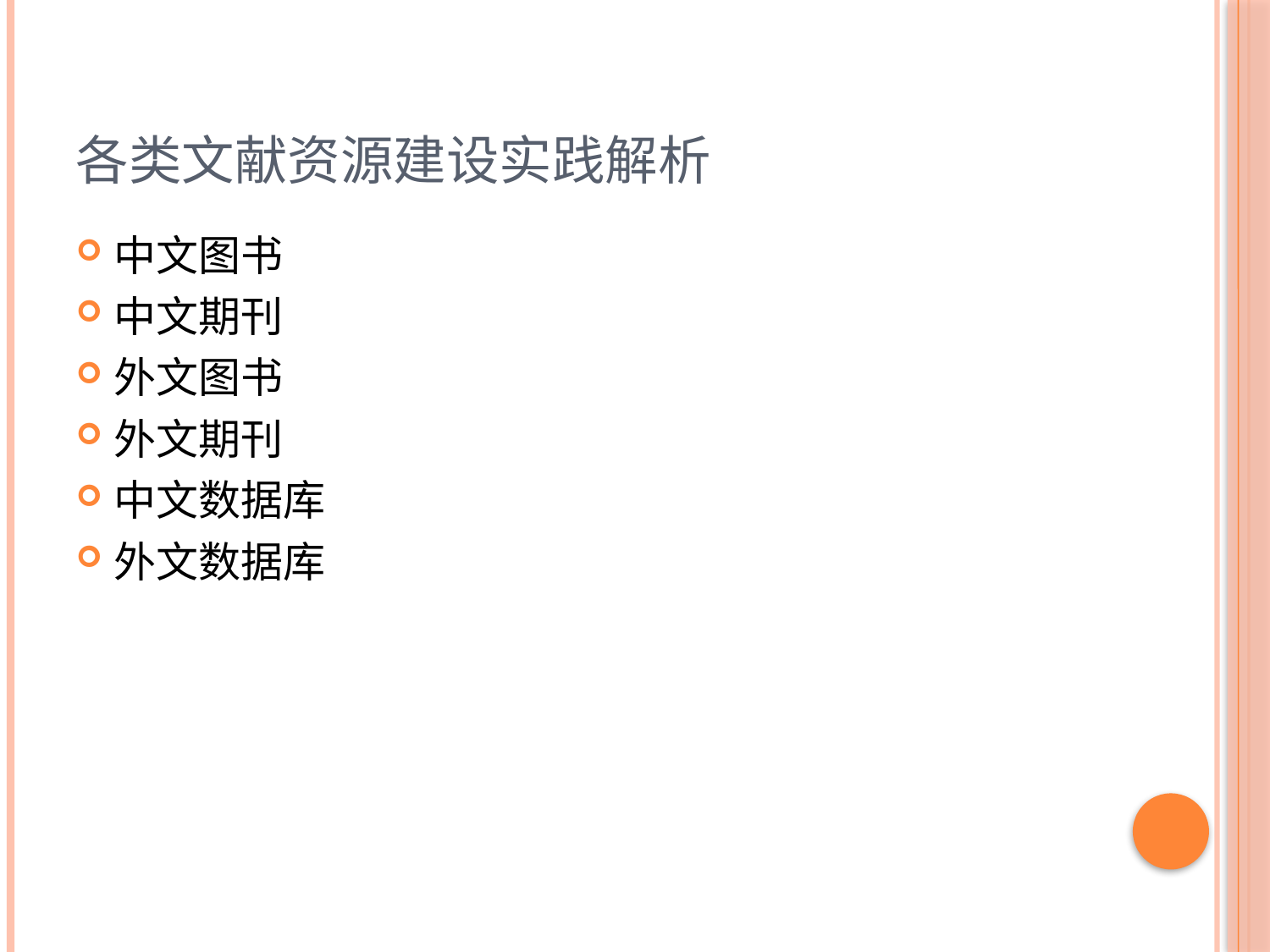

# 各类文献资源建设实践解析
中文图书
中文期刊
外文图书
外文期刊
中文数据库
外文数据库